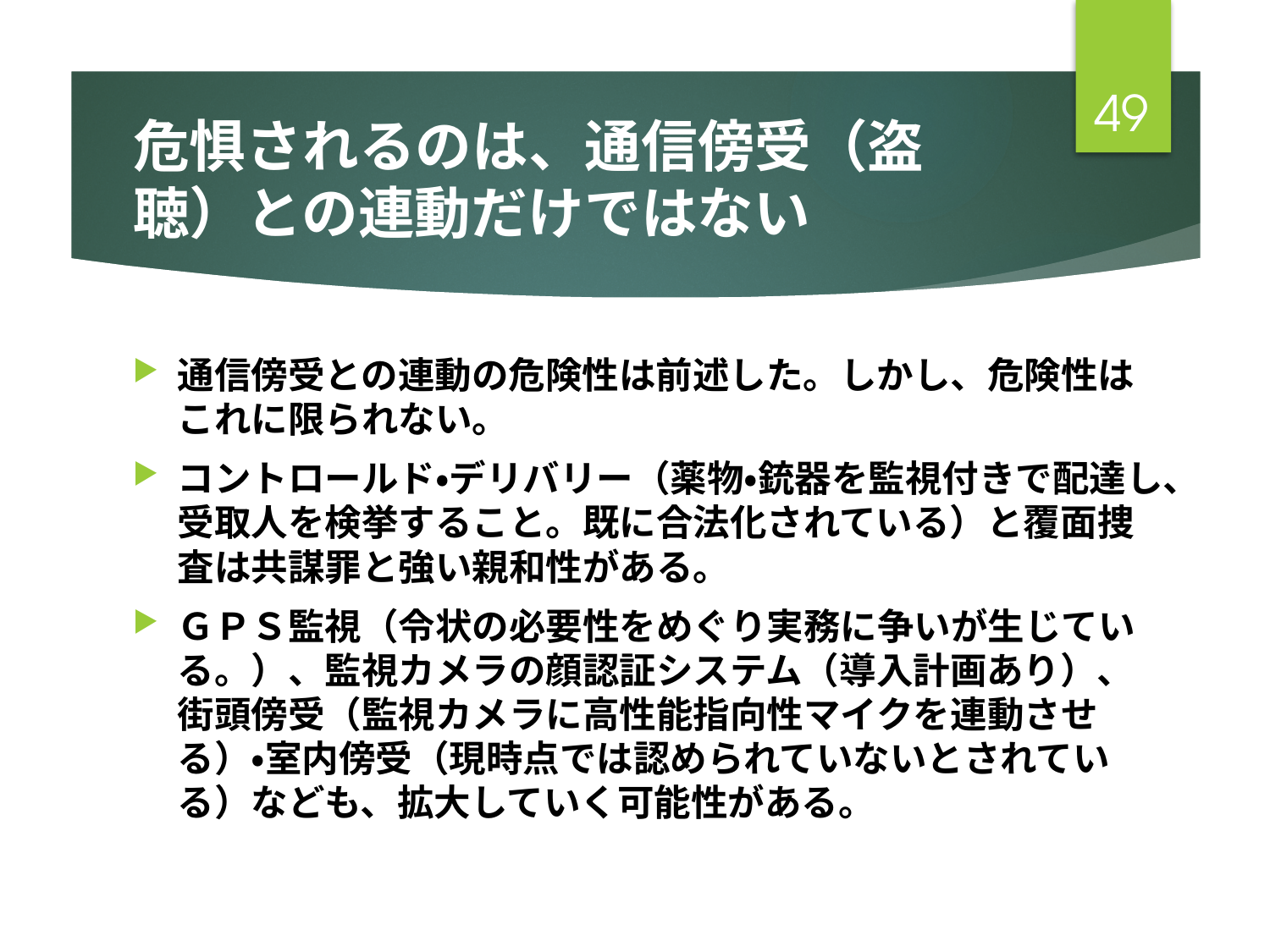

49
# 危惧されるのは、通信傍受（盗聴）との連動だけではない
通信傍受との連動の危険性は前述した。しかし、危険性はこれに限られない。
コントロールド・デリバリー（薬物・銃器を監視付きで配達し、受取人を検挙すること。既に合法化されている）と覆面捜査は共謀罪と強い親和性がある。
ＧＰＳ監視（令状の必要性をめぐり実務に争いが生じている。）、監視カメラの顔認証システム（導入計画あり）、街頭傍受（監視カメラに高性能指向性マイクを連動させる）・室内傍受（現時点では認められていないとされている）なども、拡大していく可能性がある。